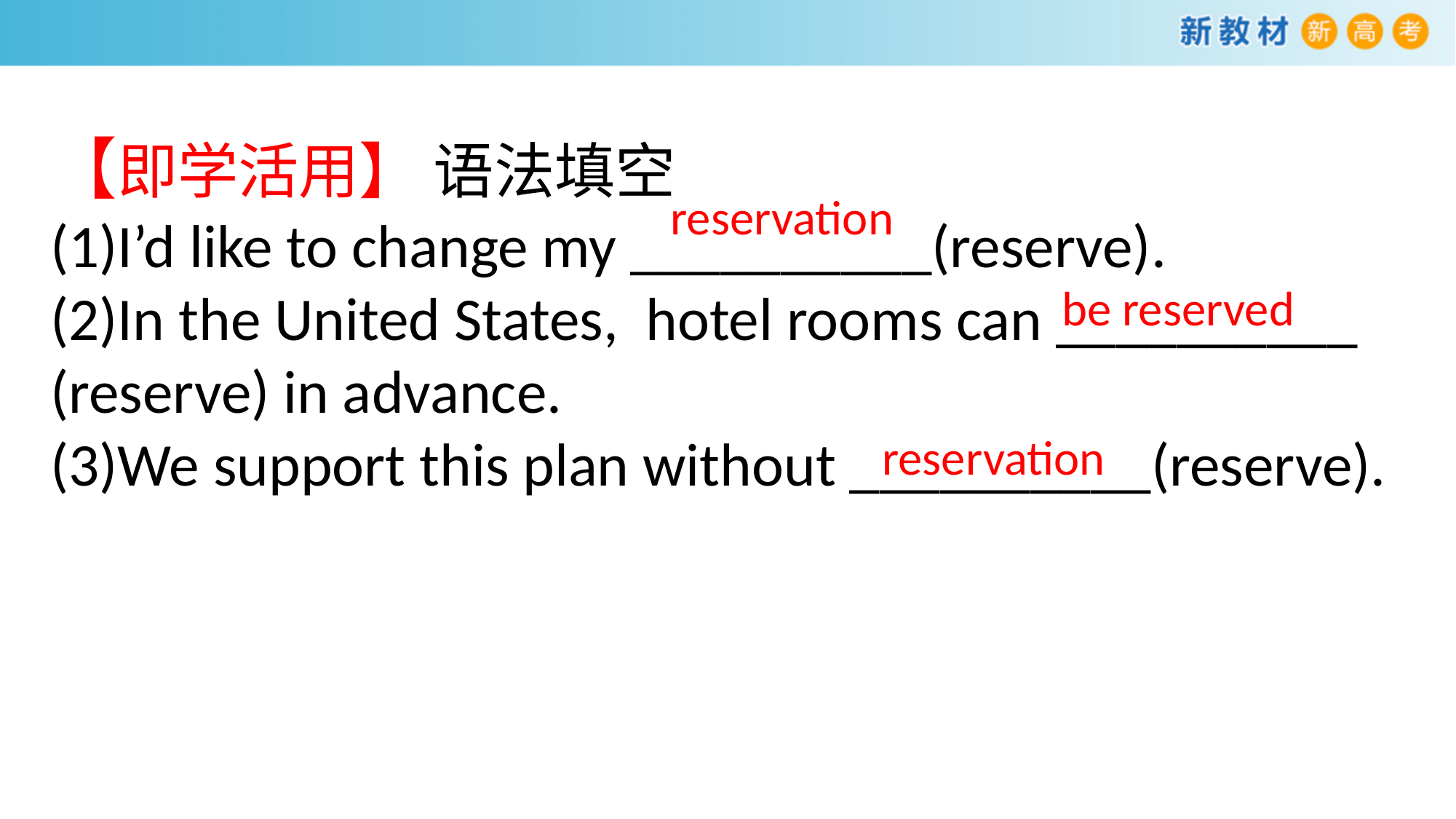

【即学活用】 语法填空
(1)I’d like to change my __________(reserve).
(2)In the United States,  hotel rooms can __________
(reserve) in advance.
(3)We support this plan without __________(reserve).
reservation
be reserved
reservation